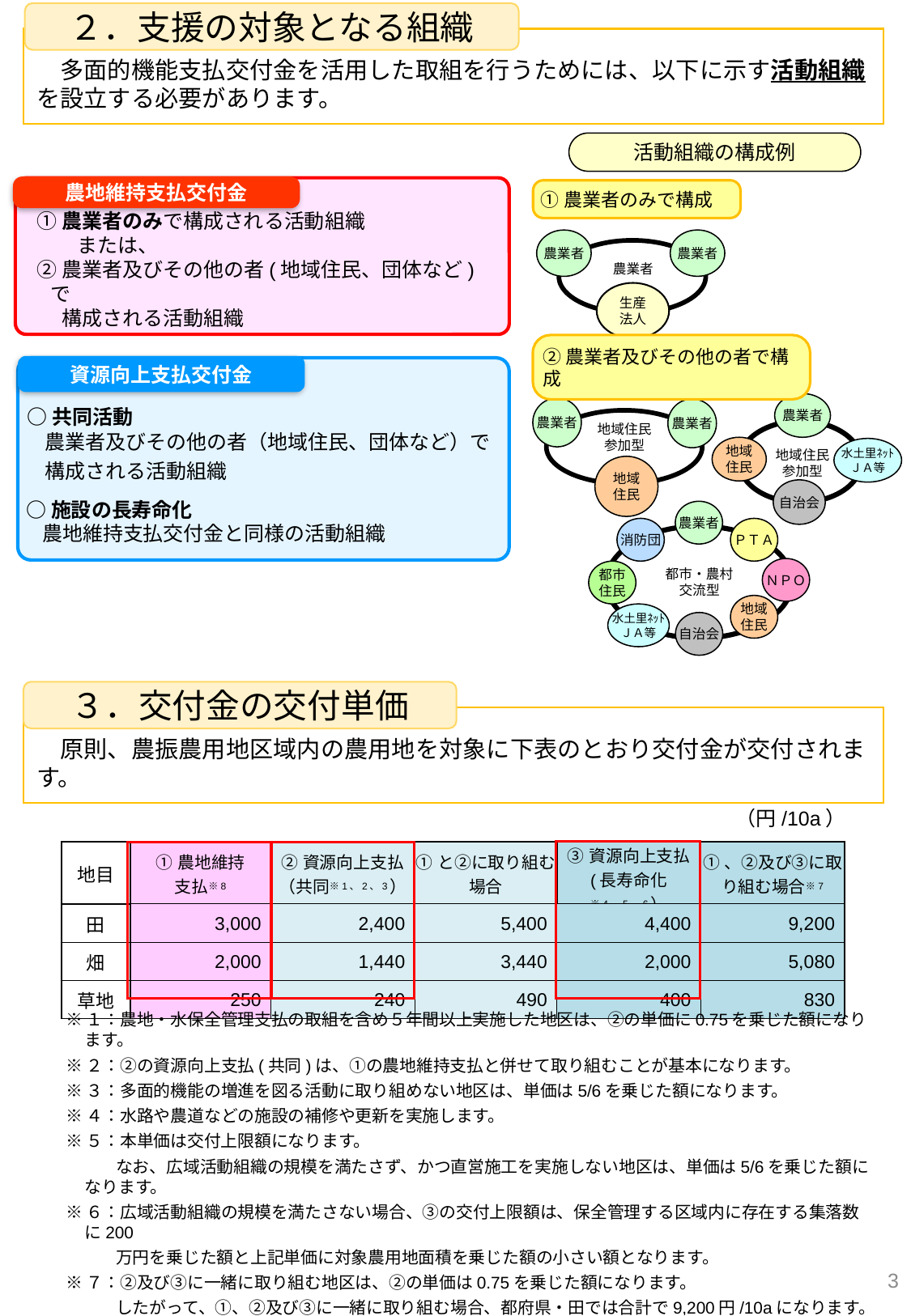

２．支援の対象となる組織

　多面的機能支払交付金を活用した取組を行うためには、以下に示す活動組織を設立する必要があります。
活動組織の構成例
農地維持支払交付金

①農業者のみで構成
　① 農業者のみで構成される活動組織
　　　または、
　② 農業者及びその他の者(地域住民、団体など)で
　　 構成される活動組織
農業者
農業者

農業者
生産
法人
②農業者及びその他の者で構成
資源向上支払交付金

農業者

地域
住民
水土里ﾈｯﾄ
ＪＡ等
地域住民
参加型
自治会
農業者
農業者

地域住民
参加型
地域
住民
○共同活動
農業者及びその他の者（地域住民、団体など）で
構成される活動組織
○施設の長寿命化
農業者
消防団
ＰＴＡ

ＮＰＯ
都市・農村
交流型
都市
住民
地域
住民
水土里ﾈｯﾄ
ＪＡ等
自治会
農地維持支払交付金と同様の活動組織
３．交付金の交付単価

　原則、農振農用地区域内の農用地を対象に下表のとおり交付金が交付されます。
（円/10a）

| 地目 | ①農地維持 支払※8 | ②資源向上支払（共同※1、2、3） | ①と②に取り組む場合 | ③資源向上支払 (長寿命化※4、5、6） | ①、②及び③に取り組む場合※7 |
| --- | --- | --- | --- | --- | --- |
| 田 | 3,000 | 2,400 | 5,400 | 4,400 | 9,200 |
| 畑 | 2,000 | 1,440 | 3,440 | 2,000 | 5,080 |
| 草地 | 250 | 240 | 490 | 400 | 830 |

※１：農地・水保全管理支払の取組を含め５年間以上実施した地区は、②の単価に0.75を乗じた額になります。
※２：②の資源向上支払(共同)は、①の農地維持支払と併せて取り組むことが基本になります。
※３：多面的機能の増進を図る活動に取り組めない地区は、単価は5/6を乗じた額になります。
※４：水路や農道などの施設の補修や更新を実施します。
※５：本単価は交付上限額になります。
　　　なお、広域活動組織の規模を満たさず、かつ直営施工を実施しない地区は、単価は5/6を乗じた額になります。
※６：広域活動組織の規模を満たさない場合、③の交付上限額は、保全管理する区域内に存在する集落数に200
　　　万円を乗じた額と上記単価に対象農用地面積を乗じた額の小さい額となります。
※７：②及び③に一緒に取り組む地区は、②の単価は0.75を乗じた額になります。
　　　したがって、①、②及び③に一緒に取り組む場合、都府県・田では合計で9,200円/10aになります。
※８：事業計画期間中に畑地化する場合、当該期間中においては、農地維持支払の交付単価は地目変更前の
　　　単価を適用します。
3